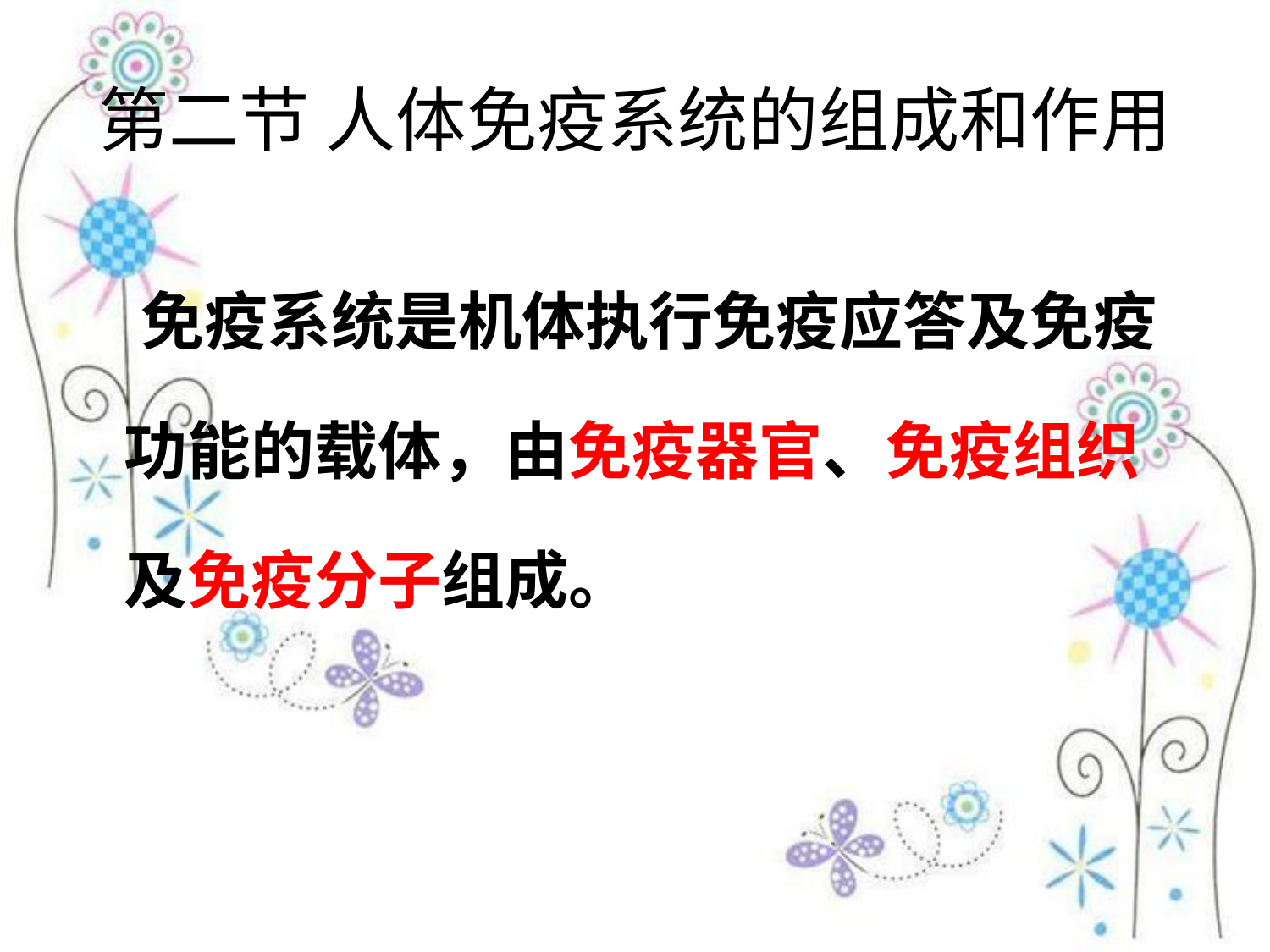

# 第二节 人体免疫系统的组成和作用
    免疫系统是机体执行免疫应答及免疫功能的载体，由免疫器官、免疫组织及免疫分子组成。